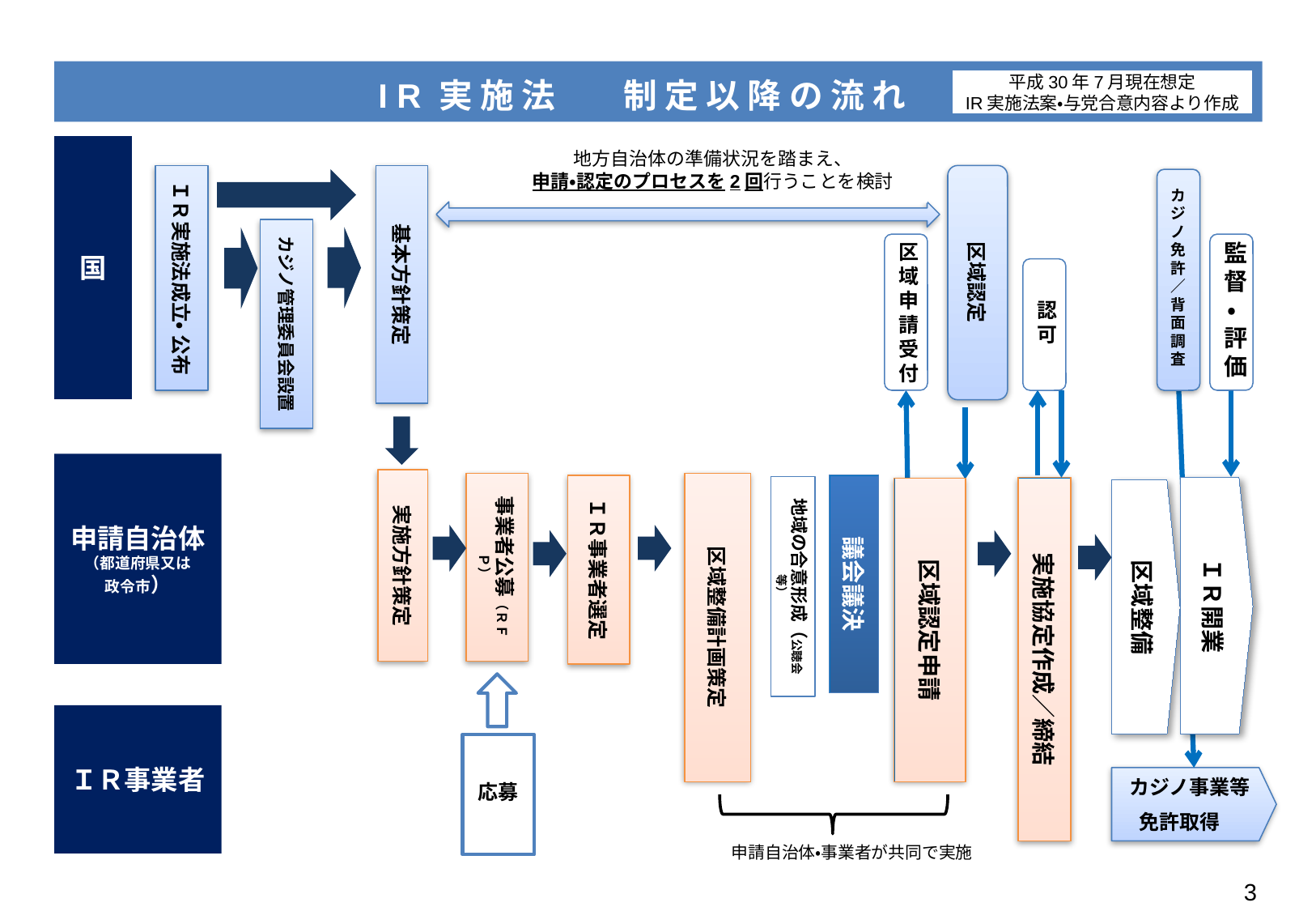

I R 実 施 法　　制 定 以 降 の 流 れ　（ 想 定 ）
平成30年7月現在想定
IR実施法案・与党合意内容より作成

国
地方自治体の準備状況を踏まえ、
申請・認定のプロセスを2回行うことを検討
基本方針策定
ＩＲ実施法成立・ 公布
区域認定
カジノ
免許／背面調査

カジノ管理委員会設置
監督・評価
区域申請受付

認
可

申請自治体
（都道府県又は
政令市）
実施方針策定
事業者公募（ＲＦＰ）
区域整備計画策定
議会議決
ＩＲ事業者選定
地域の合意形成（公聴会等）
実施協定作成／締結

ＩＲ開業

区域認定申請
区域整備

ＩＲ事業者
応募

カジノ事業等
免許取得

申請自治体・事業者が共同で実施
3